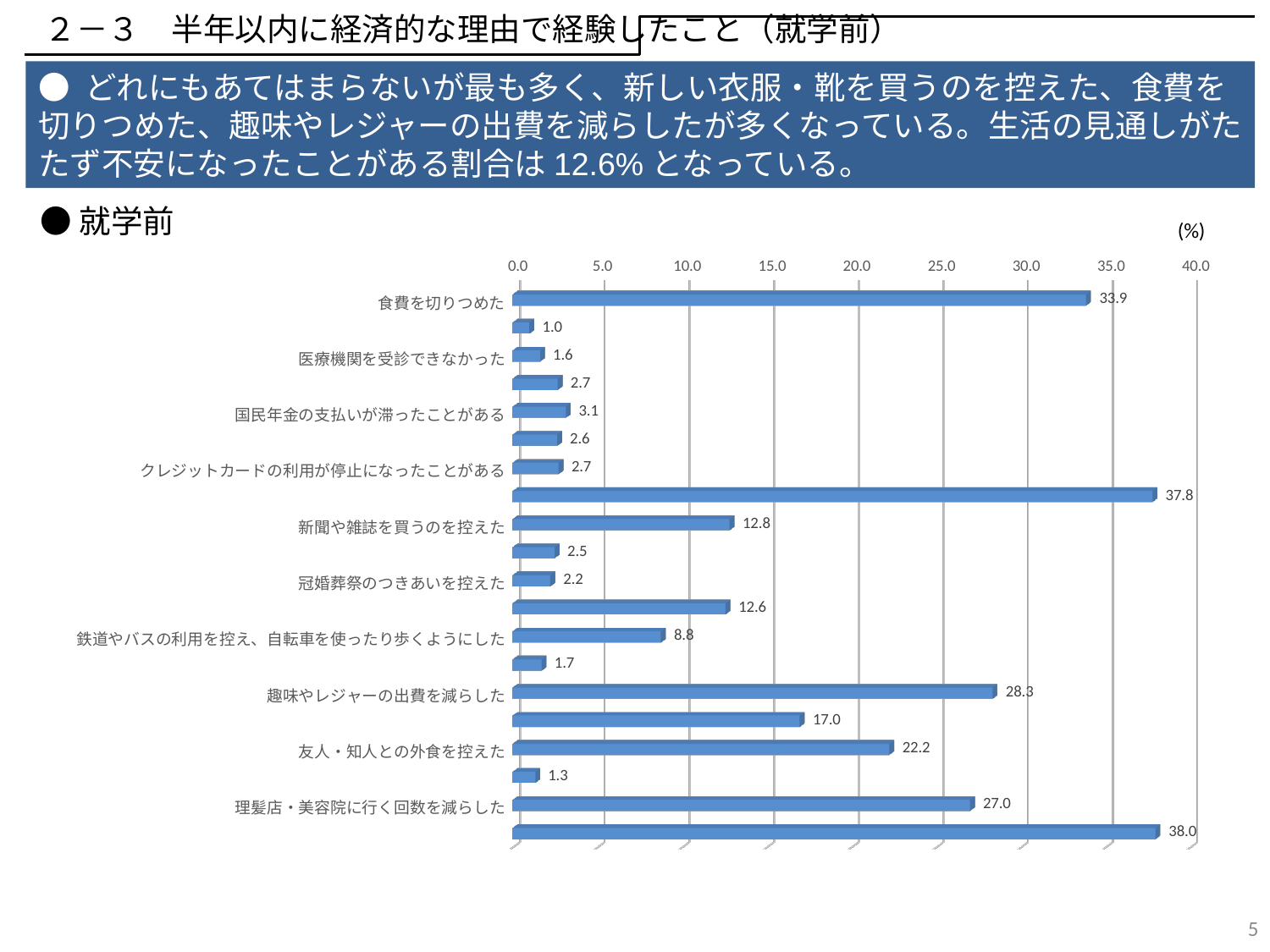

２－３　半年以内に経済的な理由で経験したこと（就学前）
● どれにもあてはまらないが最も多く、新しい衣服・靴を買うのを控えた、食費を切りつめた、趣味やレジャーの出費を減らしたが多くなっている。生活の見通しがたたず不安になったことがある割合は12.6%となっている。
●就学前
(%)

[unsupported chart]

5